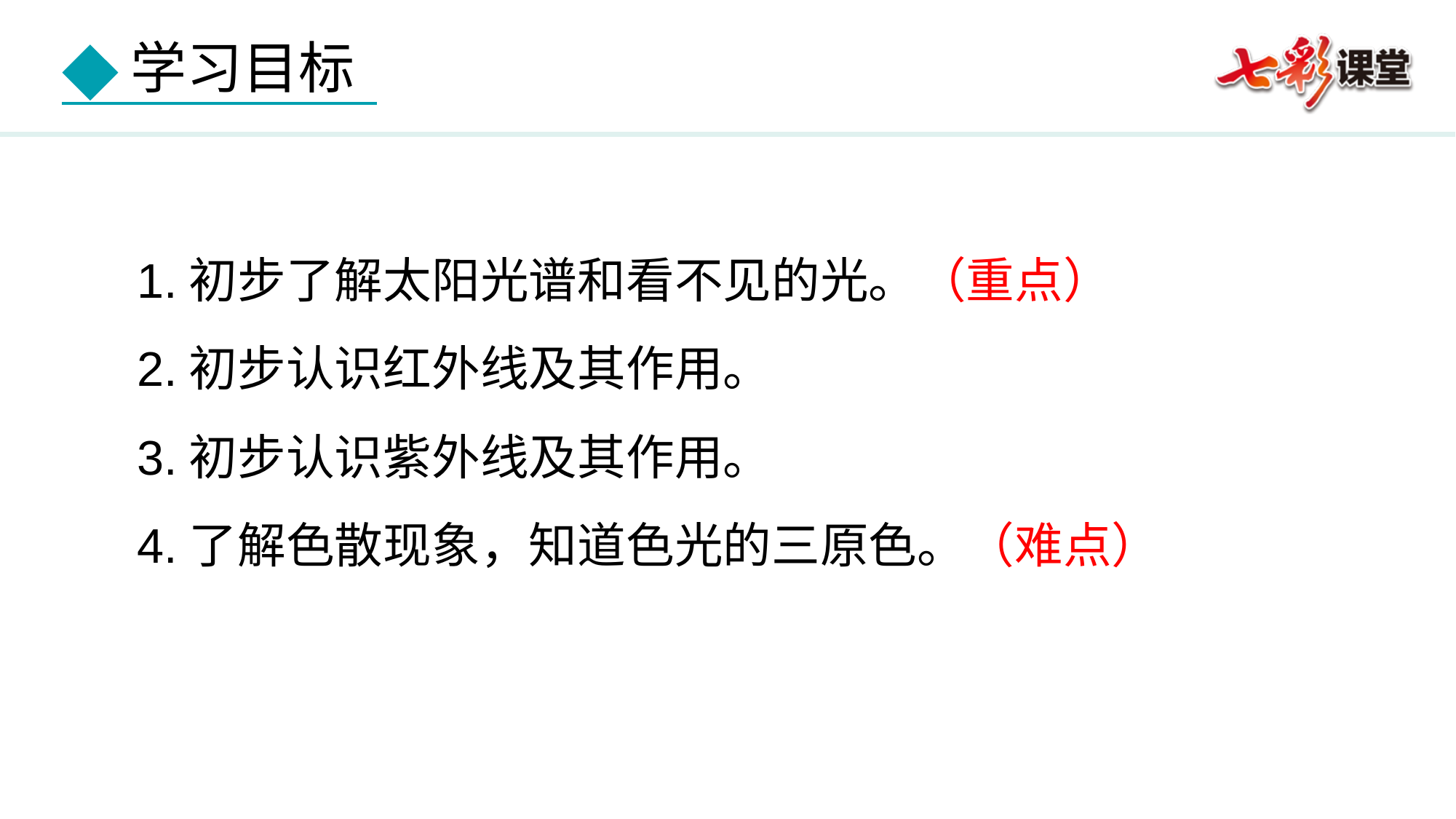

1.初步了解太阳光谱和看不见的光。（重点）
2.初步认识红外线及其作用。
3.初步认识紫外线及其作用。
4.了解色散现象，知道色光的三原色。（难点）